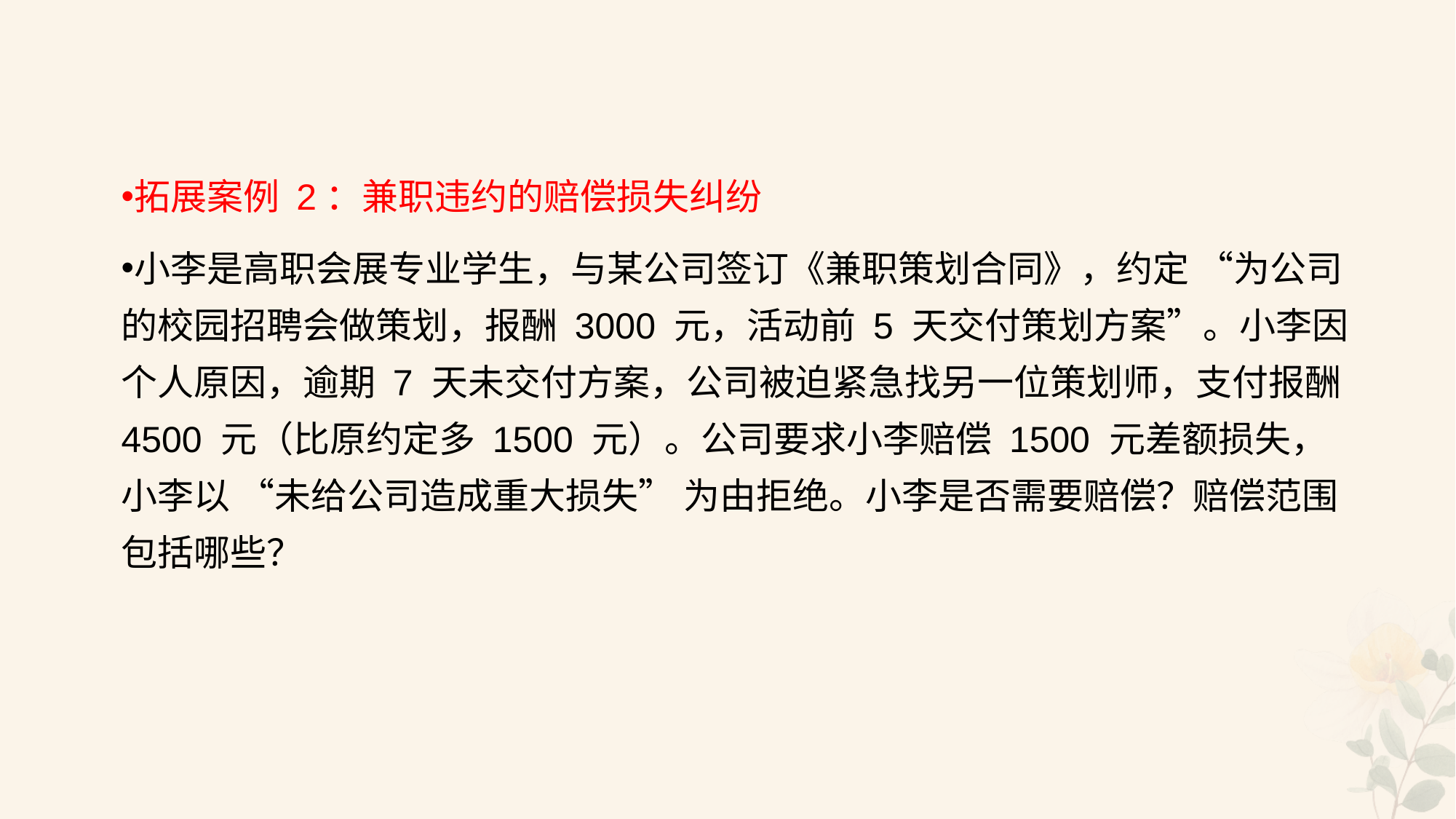

#
拓展案例 2：兼职违约的赔偿损失纠纷
小李是高职会展专业学生，与某公司签订《兼职策划合同》，约定 “为公司的校园招聘会做策划，报酬 3000 元，活动前 5 天交付策划方案”。小李因个人原因，逾期 7 天未交付方案，公司被迫紧急找另一位策划师，支付报酬 4500 元（比原约定多 1500 元）。公司要求小李赔偿 1500 元差额损失，小李以 “未给公司造成重大损失” 为由拒绝。小李是否需要赔偿？赔偿范围包括哪些？